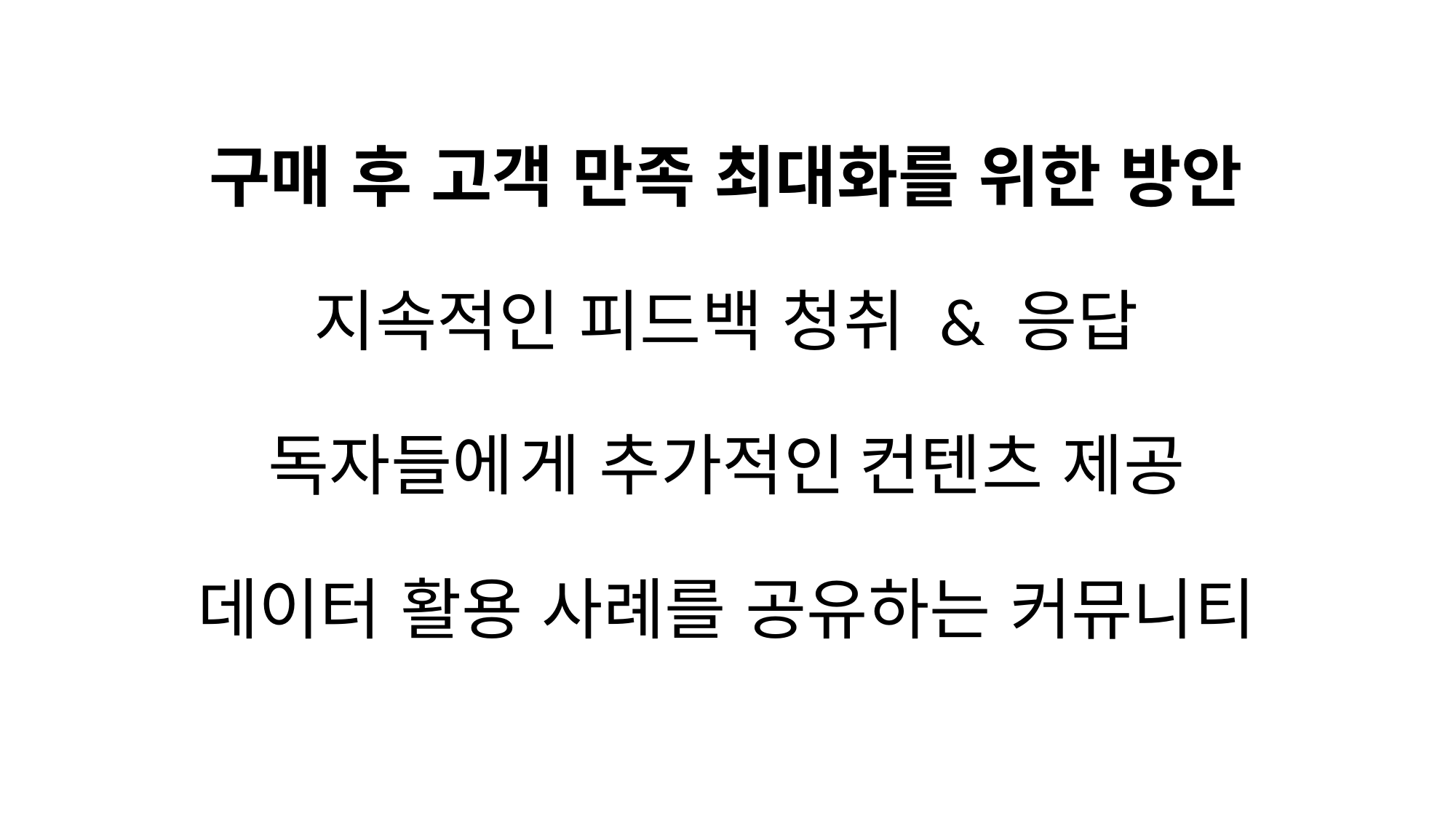

# 구매 후 고객 만족 최대화를 위한 방안 지속적인 피드백 청취 & 응답 독자들에게 추가적인 컨텐츠 제공 데이터 활용 사례를 공유하는 커뮤니티